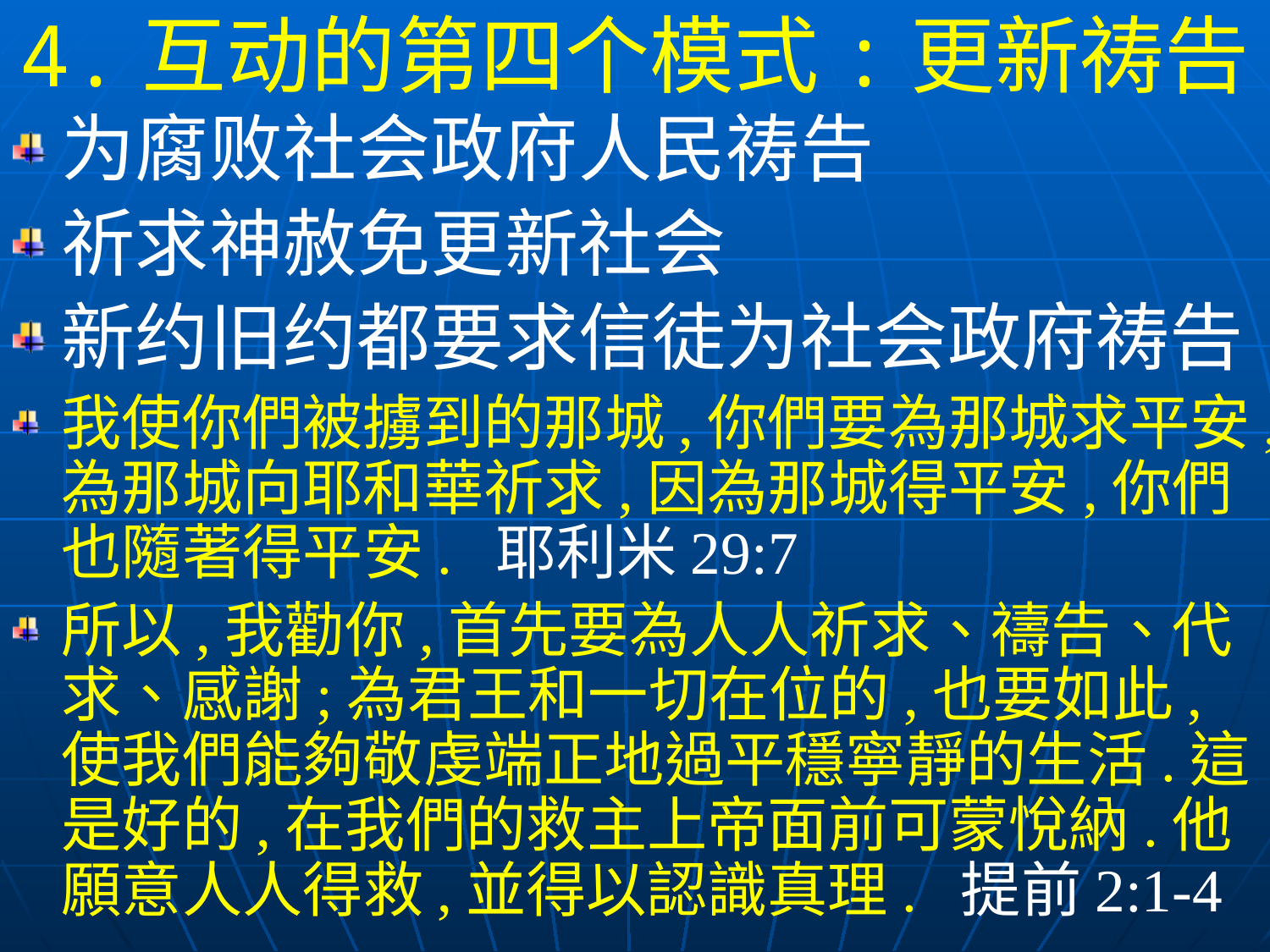

4.互动的第四个模式:更新祷告
为腐败社会政府人民祷告
祈求神赦免更新社会
新约旧约都要求信徒为社会政府祷告
我使你們被擄到的那城,你們要為那城求平安,為那城向耶和華祈求,因為那城得平安,你們也隨著得平安.  耶利米29:7
所以,我勸你,首先要為人人祈求、禱告、代求、感謝;為君王和一切在位的,也要如此,使我們能夠敬虔端正地過平穩寧靜的生活.這是好的,在我們的救主上帝面前可蒙悅納.他願意人人得救,並得以認識真理.  提前2:1-4